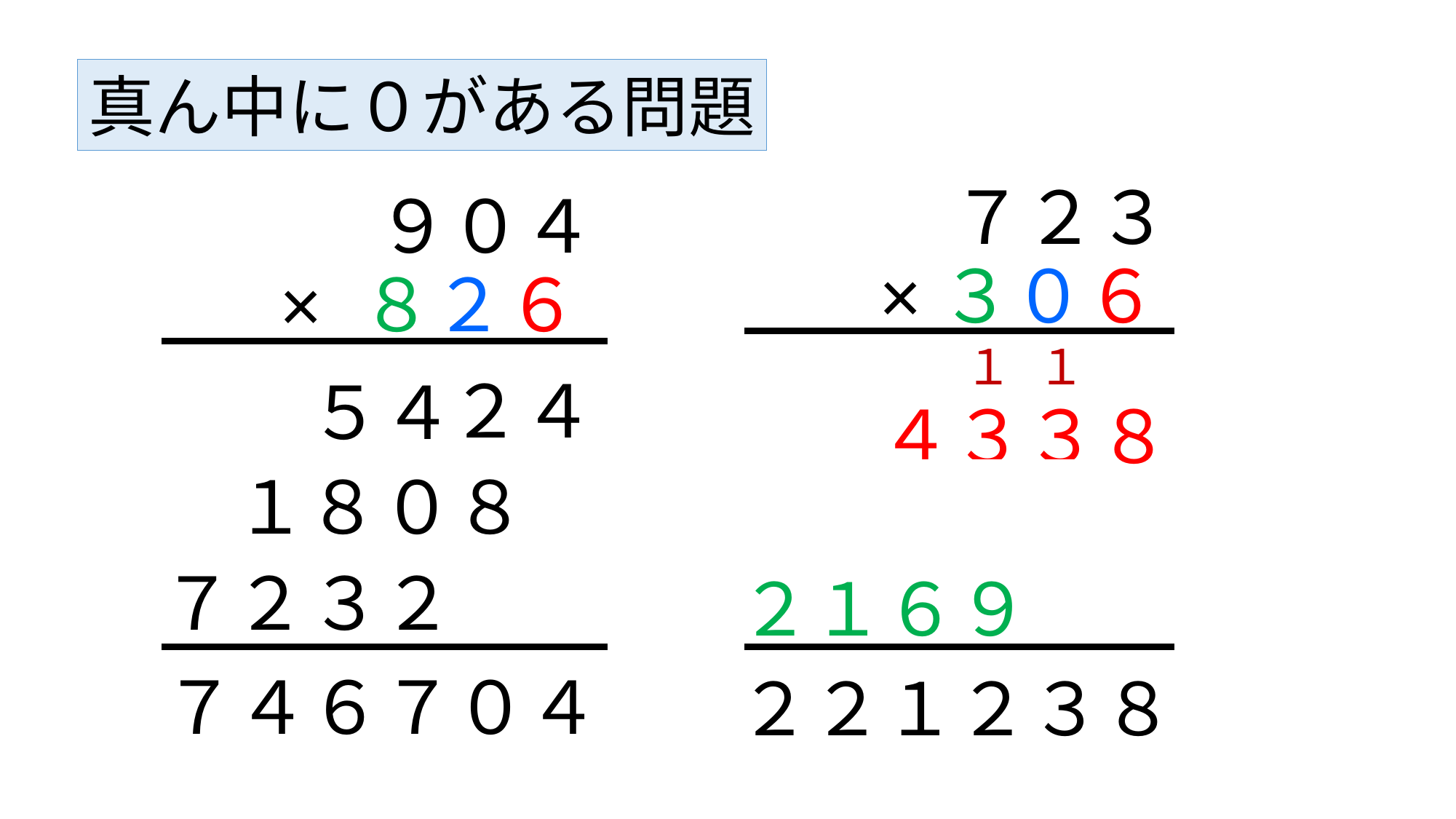

真ん中に０がある問題
７２３
９０４
×３０６
× ８２６
１
１
２４
５４
４３
８
３
１８
０８

０００
７２
３２
２１
６
９
７４６７０４
２２１２３８